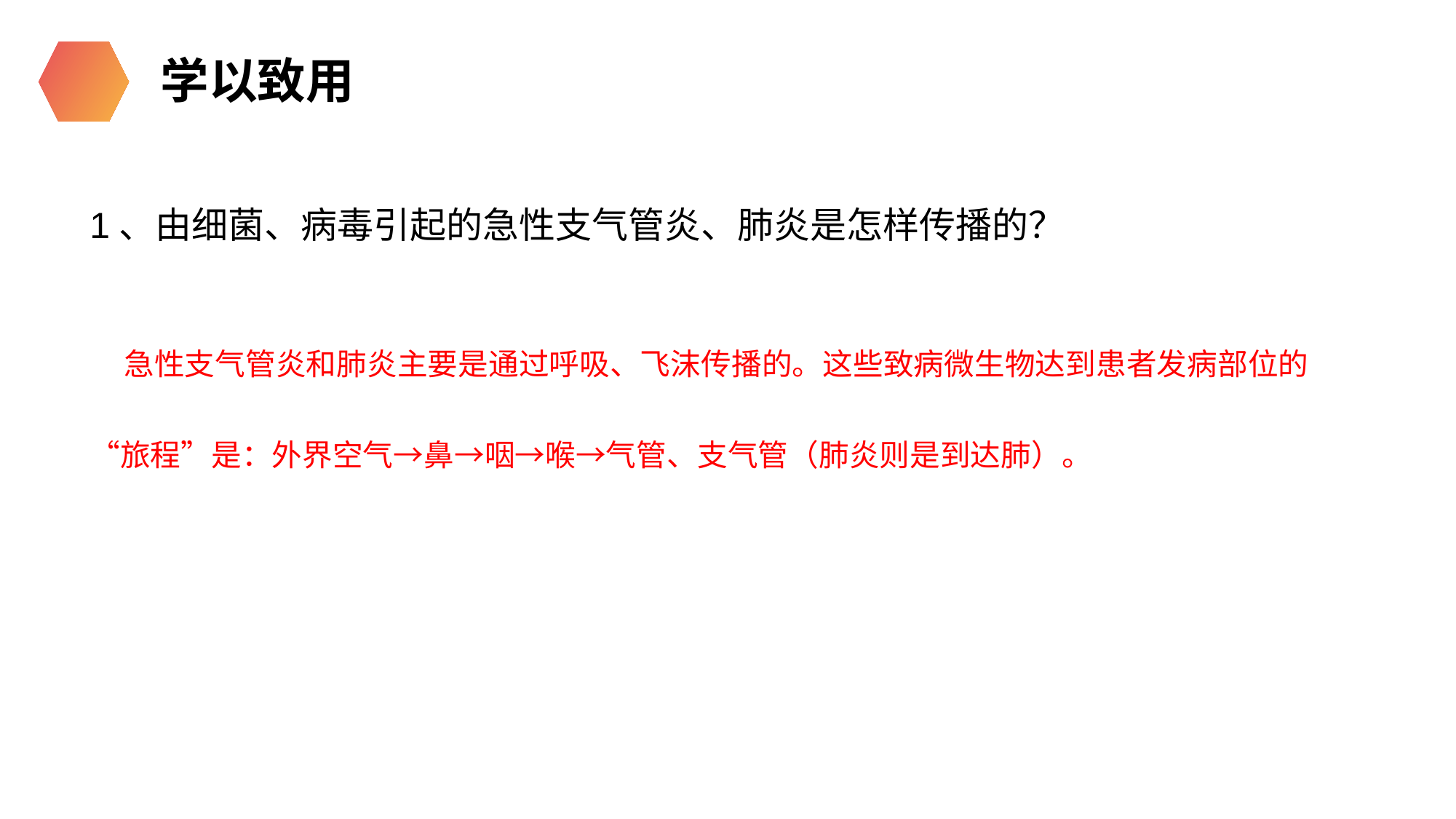

学以致用
1、由细菌、病毒引起的急性支气管炎、肺炎是怎样传播的？
    急性支气管炎和肺炎主要是通过呼吸、飞沫传播的。这些致病微生物达到患者发病部位的“旅程”是：外界空气→鼻→咽→喉→气管、支气管（肺炎则是到达肺）。